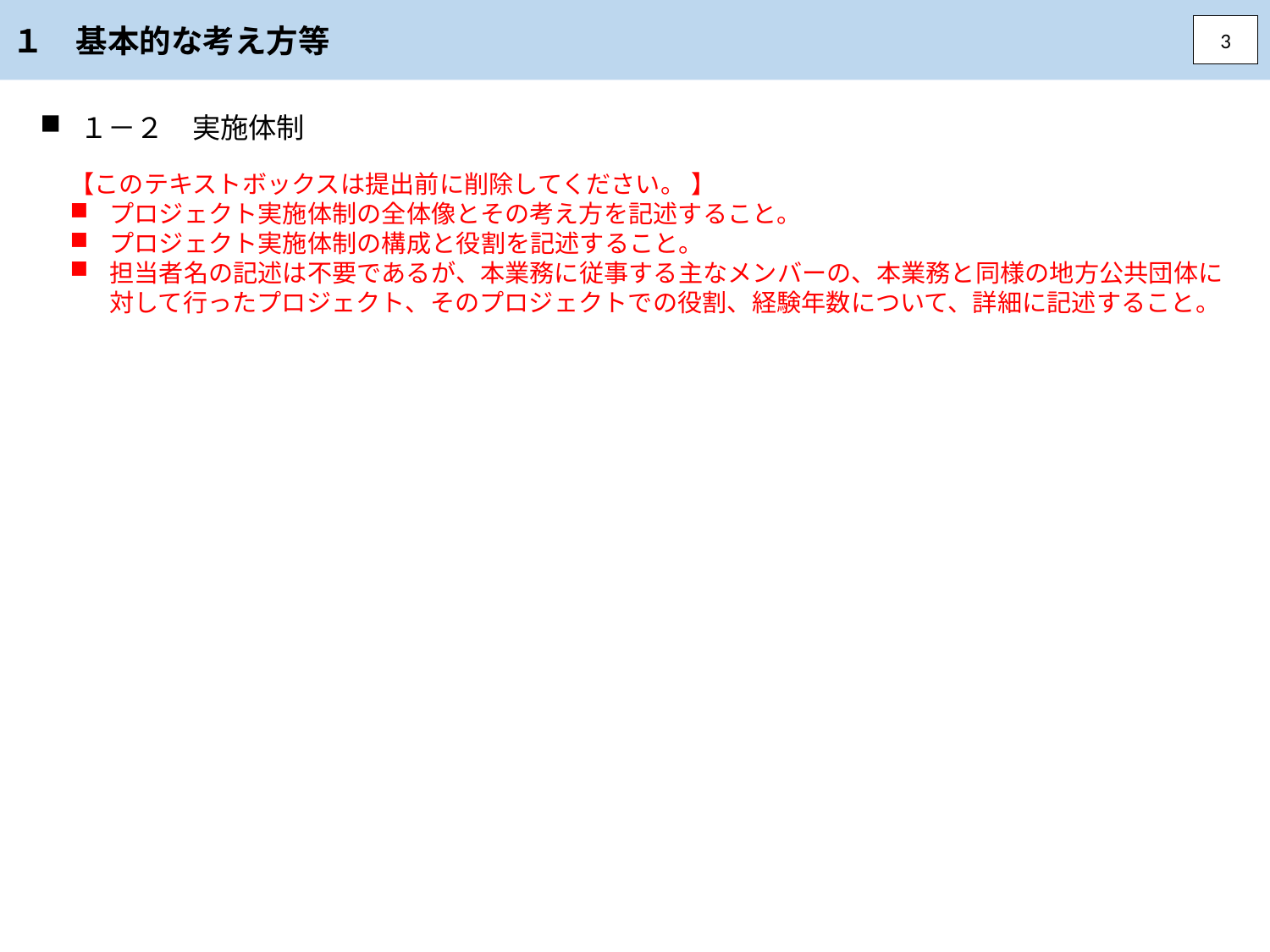

１　基本的な考え方等
3
１－２　実施体制
【このテキストボックスは提出前に削除してください。 】
プロジェクト実施体制の全体像とその考え方を記述すること。
プロジェクト実施体制の構成と役割を記述すること。
担当者名の記述は不要であるが、本業務に従事する主なメンバーの、本業務と同様の地方公共団体に対して行ったプロジェクト、そのプロジェクトでの役割、経験年数について、詳細に記述すること。